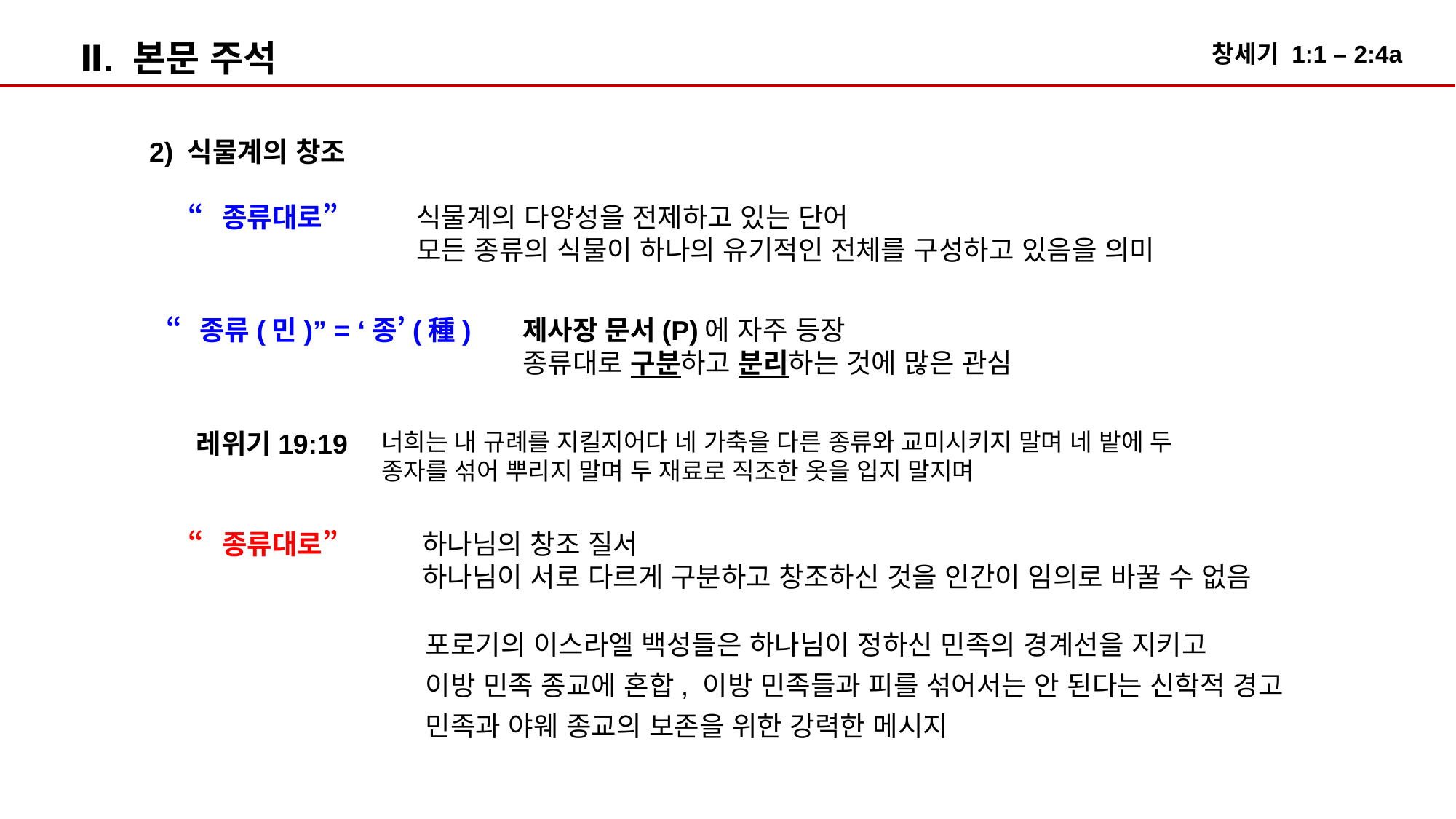

Ⅱ. 본문 주석
2) 식물계의 창조
“종류대로”
식물계의 다양성을 전제하고 있는 단어
모든 종류의 식물이 하나의 유기적인 전체를 구성하고 있음을 의미
“종류(민)” = ‘종’(種)
제사장 문서(P)에 자주 등장
종류대로 구분하고 분리하는 것에 많은 관심
레위기19:19
너희는 내 규례를 지킬지어다 네 가축을 다른 종류와 교미시키지 말며 네 밭에 두 종자를 섞어 뿌리지 말며 두 재료로 직조한 옷을 입지 말지며
하나님의 창조 질서
하나님이 서로 다르게 구분하고 창조하신 것을 인간이 임의로 바꿀 수 없음
“종류대로”
포로기의 이스라엘 백성들은 하나님이 정하신 민족의 경계선을 지키고
이방 민족 종교에 혼합, 이방 민족들과 피를 섞어서는 안 된다는 신학적 경고
민족과 야웨 종교의 보존을 위한 강력한 메시지